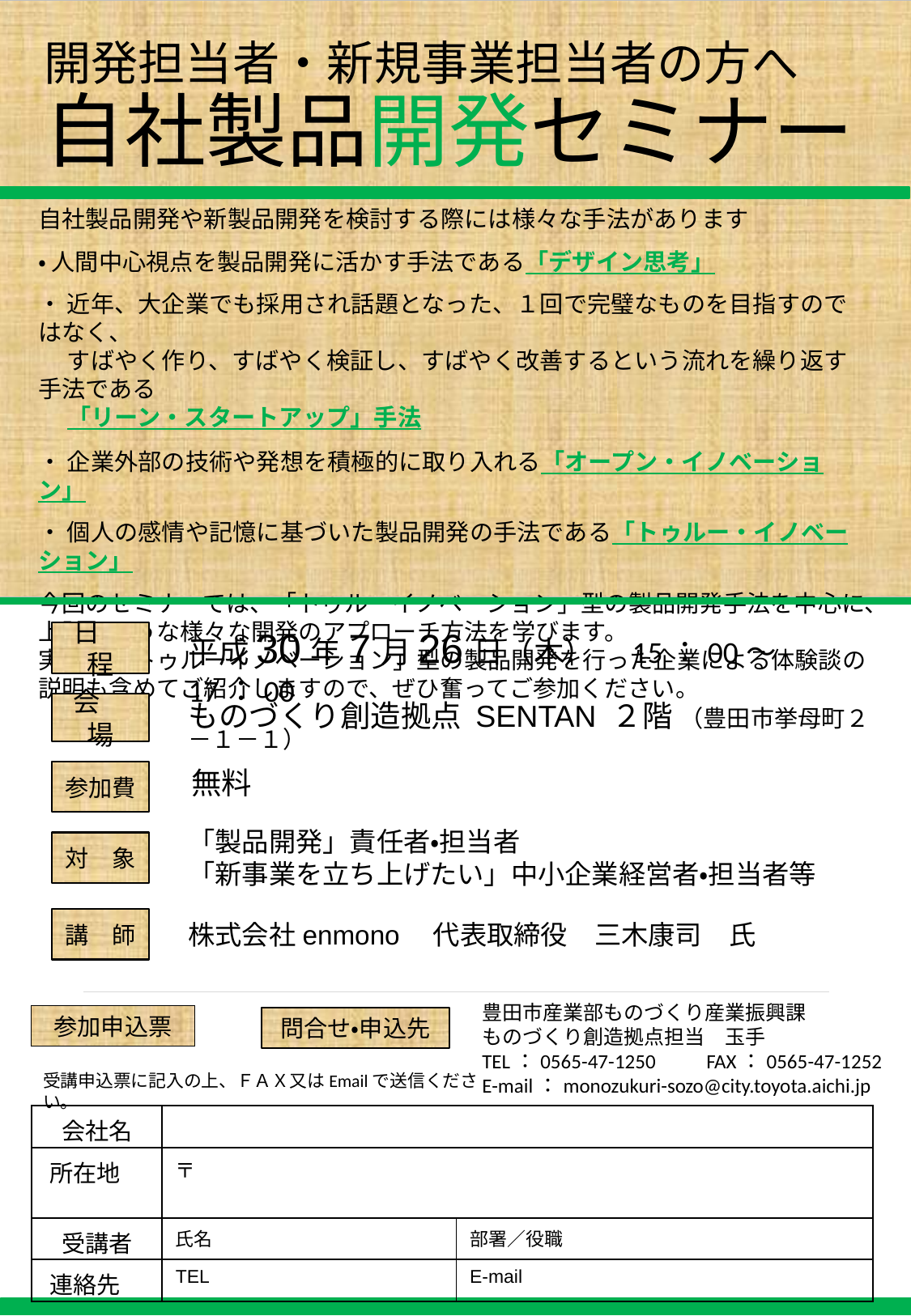

# 開発担当者・新規事業担当者の方へ 自社製品開発セミナー

自社製品開発や新製品開発を検討する際には様々な手法があります

・ 人間中心視点を製品開発に活かす手法である「デザイン思考」

・ 近年、大企業でも採用され話題となった、１回で完璧なものを目指すのではなく、
　 すばやく作り、すばやく検証し、すばやく改善するという流れを繰り返す手法である
　 「リーン・スタートアップ」手法

・ 企業外部の技術や発想を積極的に取り入れる「オープン・イノベーション」

・ 個人の感情や記憶に基づいた製品開発の手法である「トゥルー・イノベーション」

今回のセミナーでは、「トゥルーイノベーション」型の製品開発手法を中心に、
上記のような様々な開発のアプローチ方法を学びます。
実際に「トゥルーイノベーション」型の製品開発を行った企業による体験談の
説明も含めてご紹介しますので、ぜひ奮ってご参加ください。

平成30年7月26日（木）　15：00～17：00
日　程
会　場
ものづくり創造拠点 SENTAN ２階 （豊田市挙母町２－１－１）
参加費
無料
「製品開発」責任者・担当者
「新事業を立ち上げたい」中小企業経営者・担当者等
対　象
講　師
株式会社enmono　代表取締役　三木康司　氏
豊田市産業部ものづくり産業振興課
ものづくり創造拠点担当　玉手
TEL：0565-47-1250　　FAX：0565-47-1252
E-mail：monozukuri-sozo@city.toyota.aichi.jp
参加申込票
問合せ・申込先
受講申込票に記入の上、ＦＡＸ又はEmailで送信ください。
| 会社名 |  |  |
| --- | --- | --- |
| 所在地 | 〒 |  |
| 受講者 | 氏名 | 部署／役職 |
| 連絡先 | TEL | E-mail |